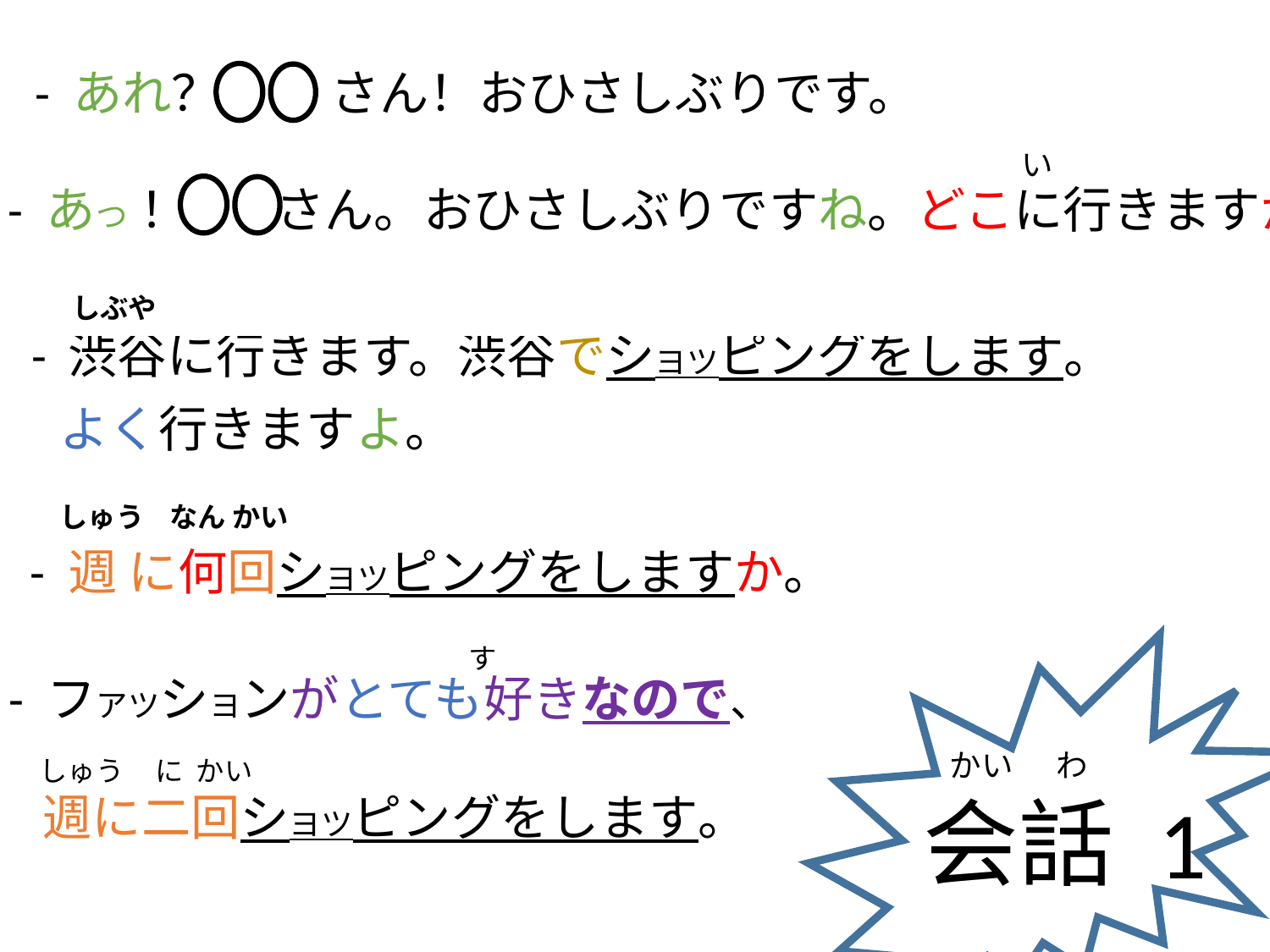

- あれ？          さん！おひさしぶりです。

い
- あつ！         さん。おひさしぶりですね。どこに行きますか。

| しぶや |
| --- |
| - 渋谷に行きます。渋谷でシヨツピングをします。 |
よく行きますよ。
      しゅう    なん かい
- 週 に何回シヨツピングをしますか。
 す
- フアツシヨンがとても好きなので、

  週に二回シヨツピングをします。

しゅう     に  かい

かい      わ
会話 1